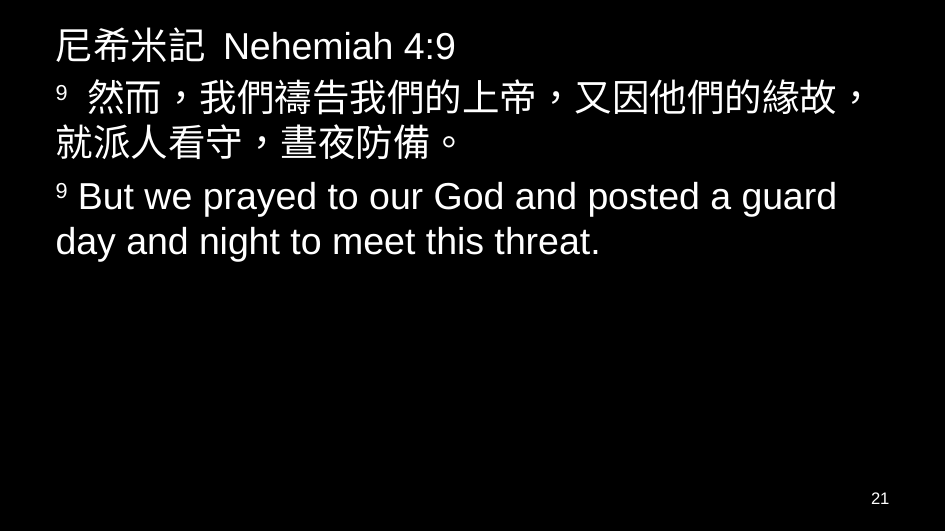

尼希米記 Nehemiah 4:9
9 然而，我們禱告我們的上帝，又因他們的緣故，就派人看守，晝夜防備。
9 But we prayed to our God and posted a guard day and night to meet this threat.

21